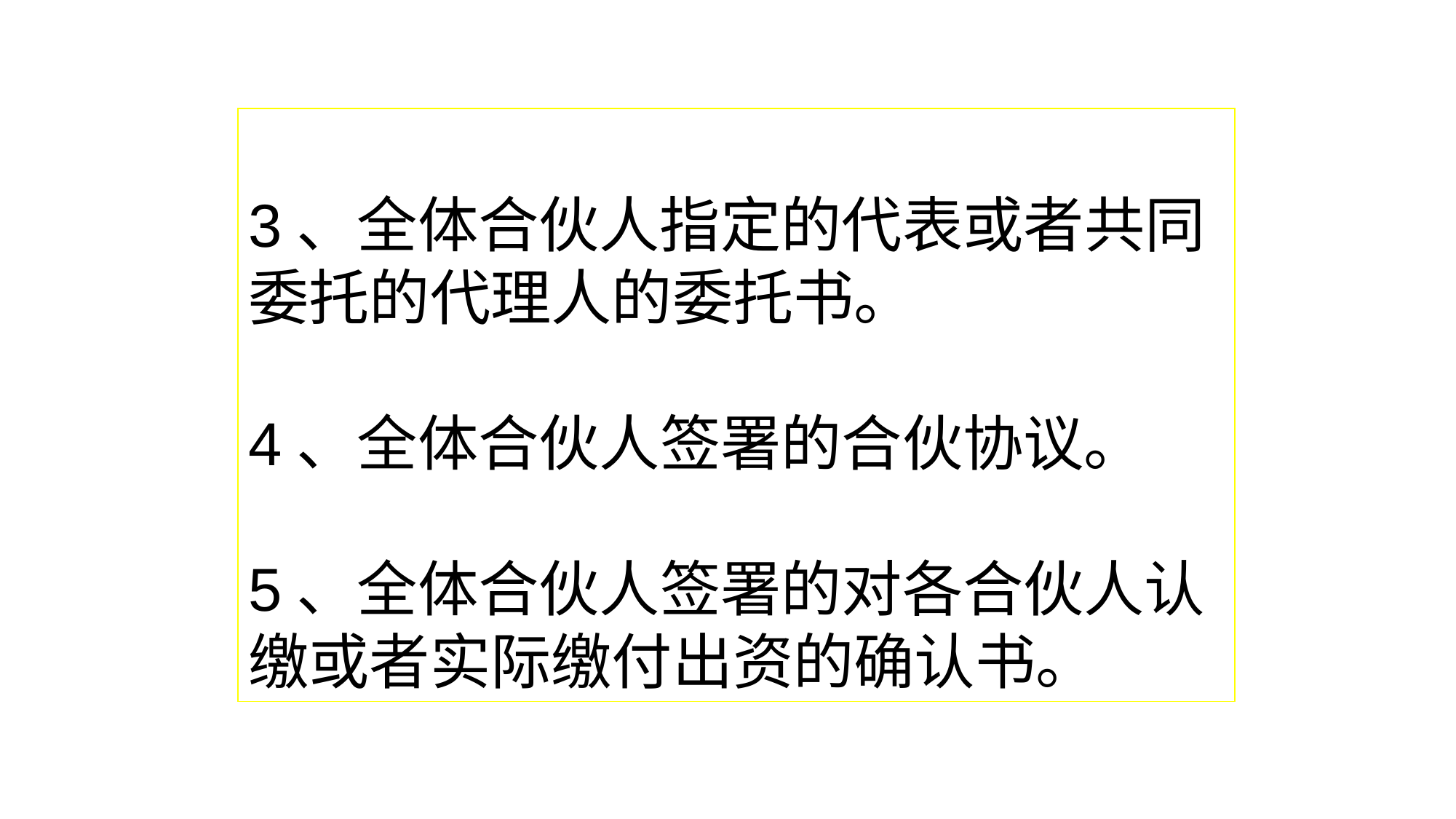

3、全体合伙人指定的代表或者共同委托的代理人的委托书。

4、全体合伙人签署的合伙协议。

5、全体合伙人签署的对各合伙人认缴或者实际缴付出资的确认书。